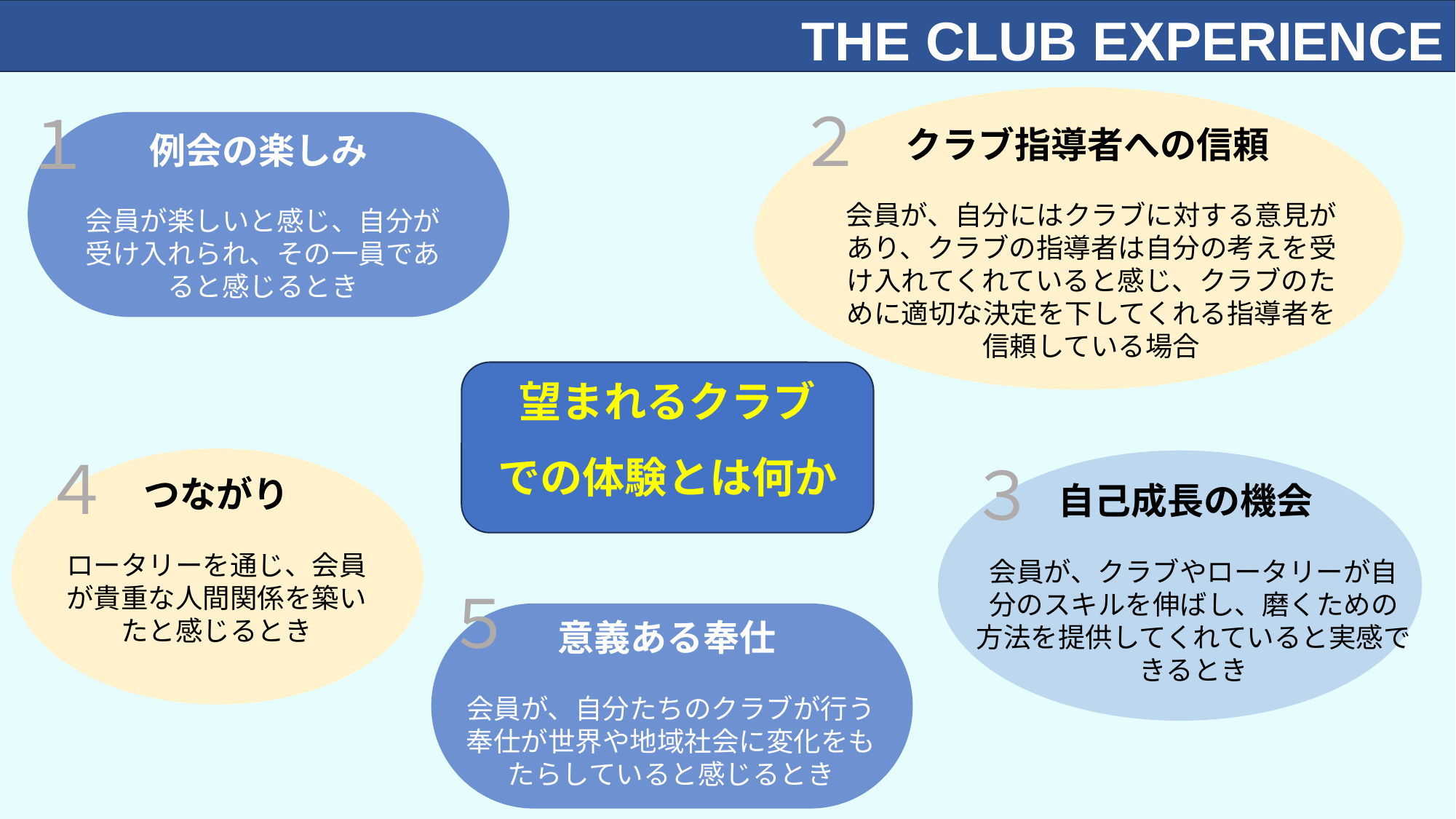

THE CLUB EXPERIENCE

２
クラブ指導者への信頼

会員が、自分にはクラブに対する意見があり、クラブの指導者は自分の考えを受け入れてくれていると感じ、クラブのために適切な決定を下してくれる指導者を信頼している場合
１

例会の楽しみ

会員が楽しいと感じ、自分が受け入れられ、その一員であると感じるとき

望まれるクラブ

での体験とは何か
４

つながり

ロータリーを通じ、会員が貴重な人間関係を築いたと感じるとき
３

自己成長の機会

会員が、クラブやロータリーが自分のスキルを伸ばし、磨くための方法を提供してくれていると実感できるとき
５

意義ある奉仕

会員が、自分たちのクラブが行う奉仕が世界や地域社会に変化をもたらしていると感じるとき